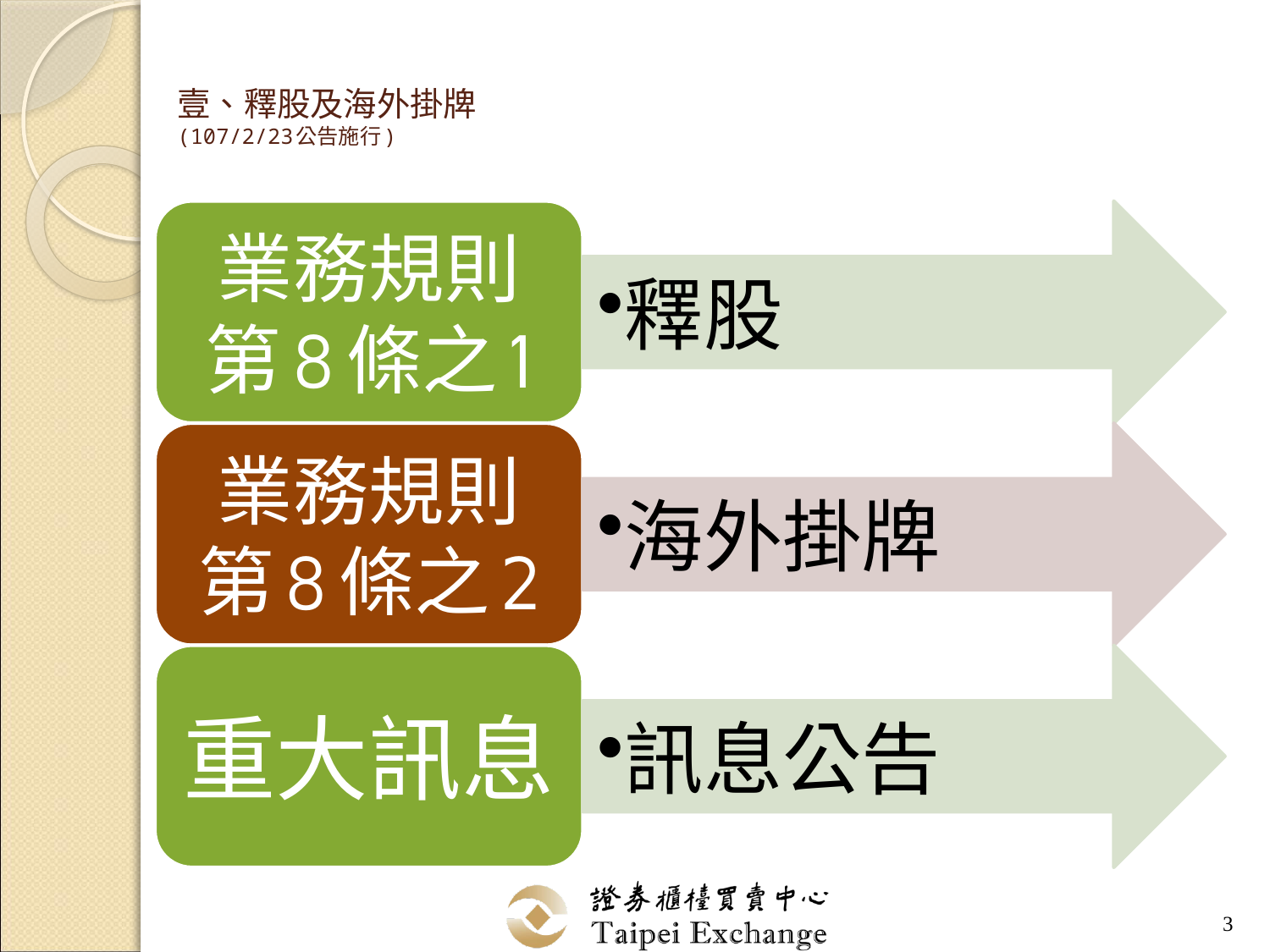

# 壹、釋股及海外掛牌 (107/2/23公告施行)
重大訊息
釋股
海外掛牌
訊息公告
3